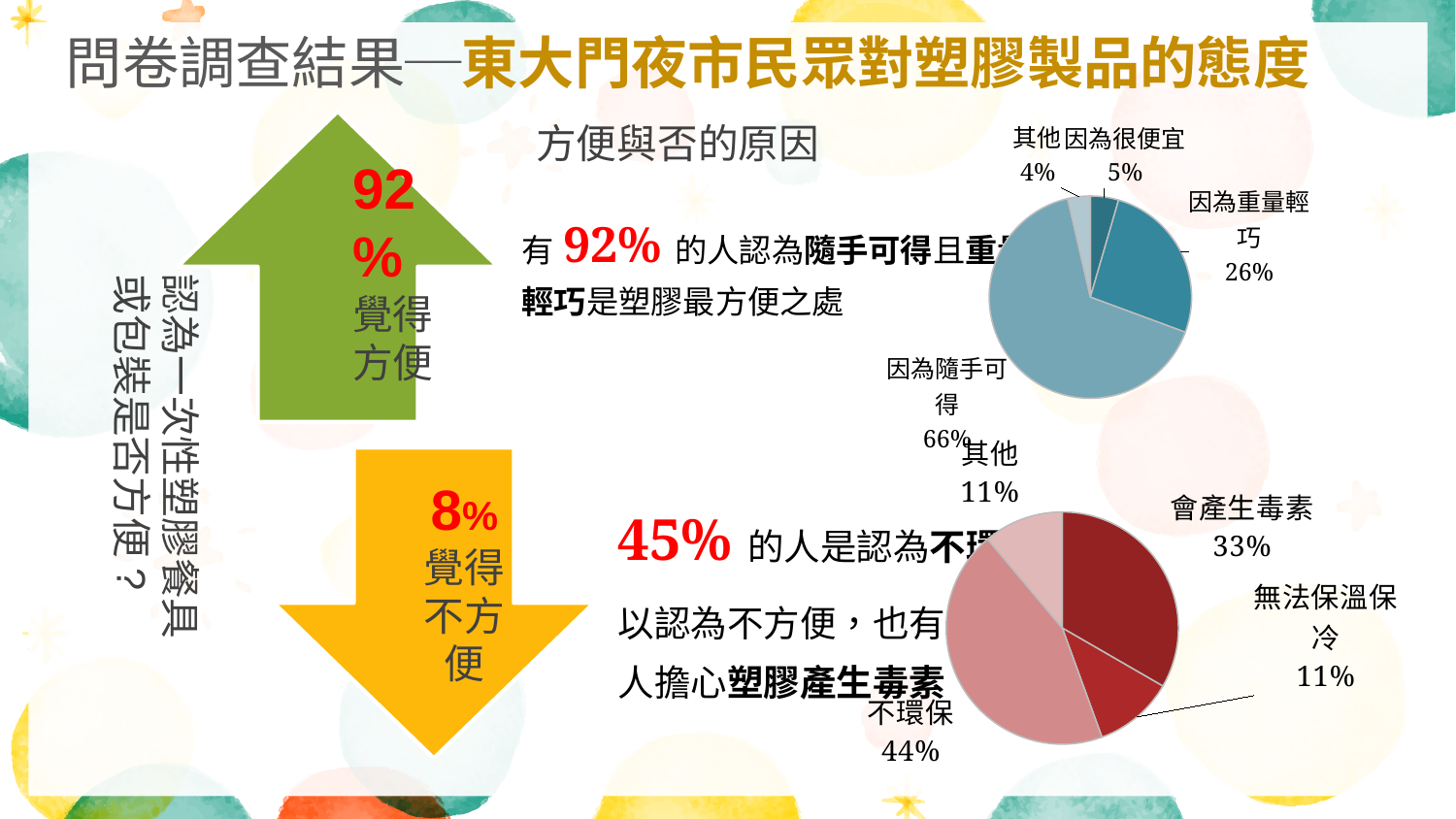

問卷調查結果─東大門夜市民眾對塑膠製品的態度
45%的人是認為不環保，所以認為不方便，也有33%的人擔心塑膠產生毒素
方便與否的原因

### Chart

| Category |  |
|---|---|
| 因為很便宜 | 0.04504504504504504 |
| 因為重量輕巧 | 0.2612612612612613 |
| 因為隨手可得 | 0.6576576576576597 |
| 其他 | 0.036036036036036036 |
92%覺得方便
認為一次性塑膠餐具或包裝是否方便?

### Chart

| Category |  |
|---|---|
| 會產生毒素 | 0.3333333333333333 |
| 無法保溫保冷 | 0.1111111111111111 |
| 材質易損害 | 0.0 |
| 不環保 | 0.4444444444444444 |
| 其他 | 0.1111111111111111 |
8%
覺得不方便